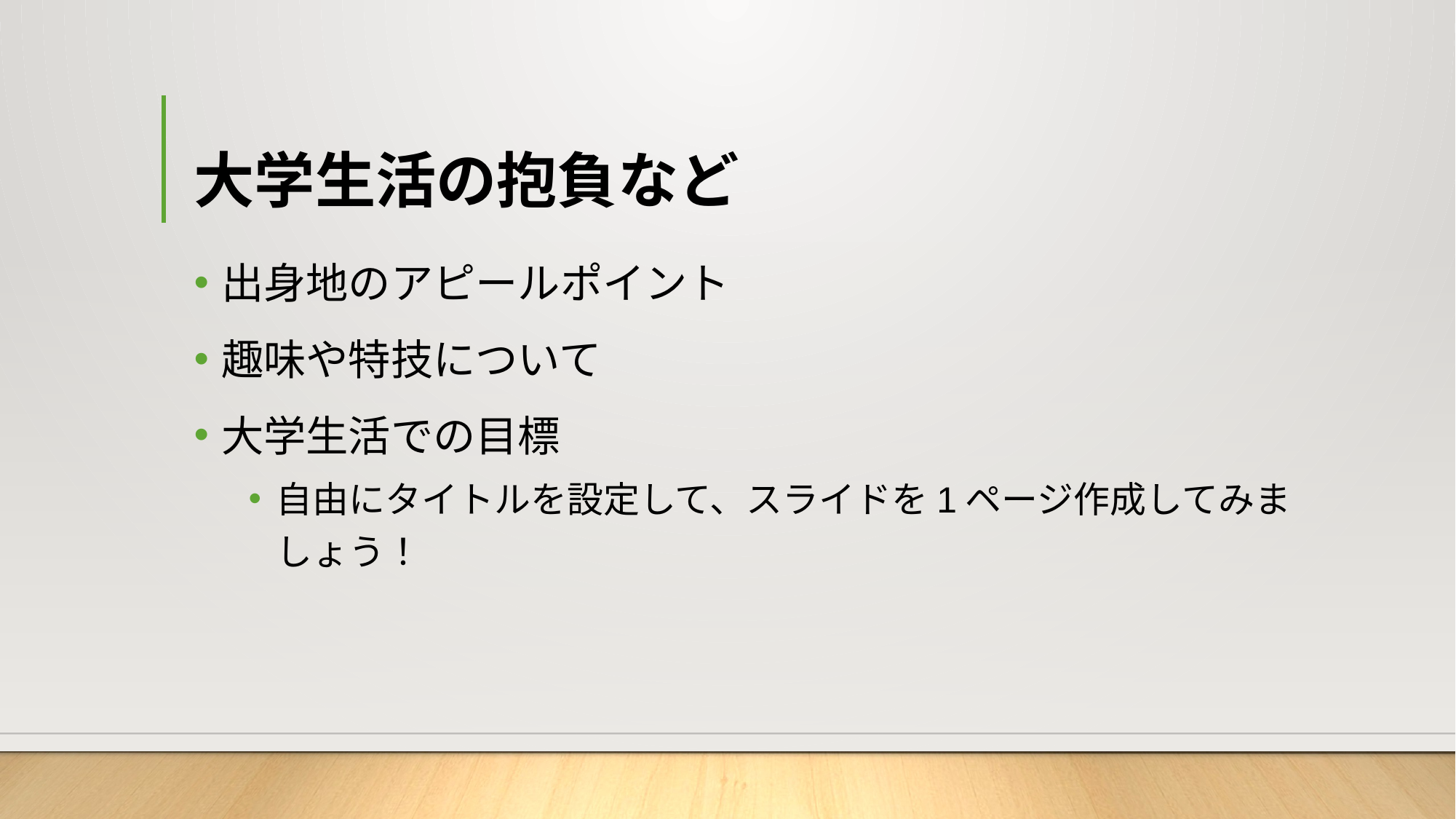

# 大学生活の抱負など
出身地のアピールポイント
趣味や特技について
大学生活での目標
自由にタイトルを設定して、スライドを1ページ作成してみましょう！